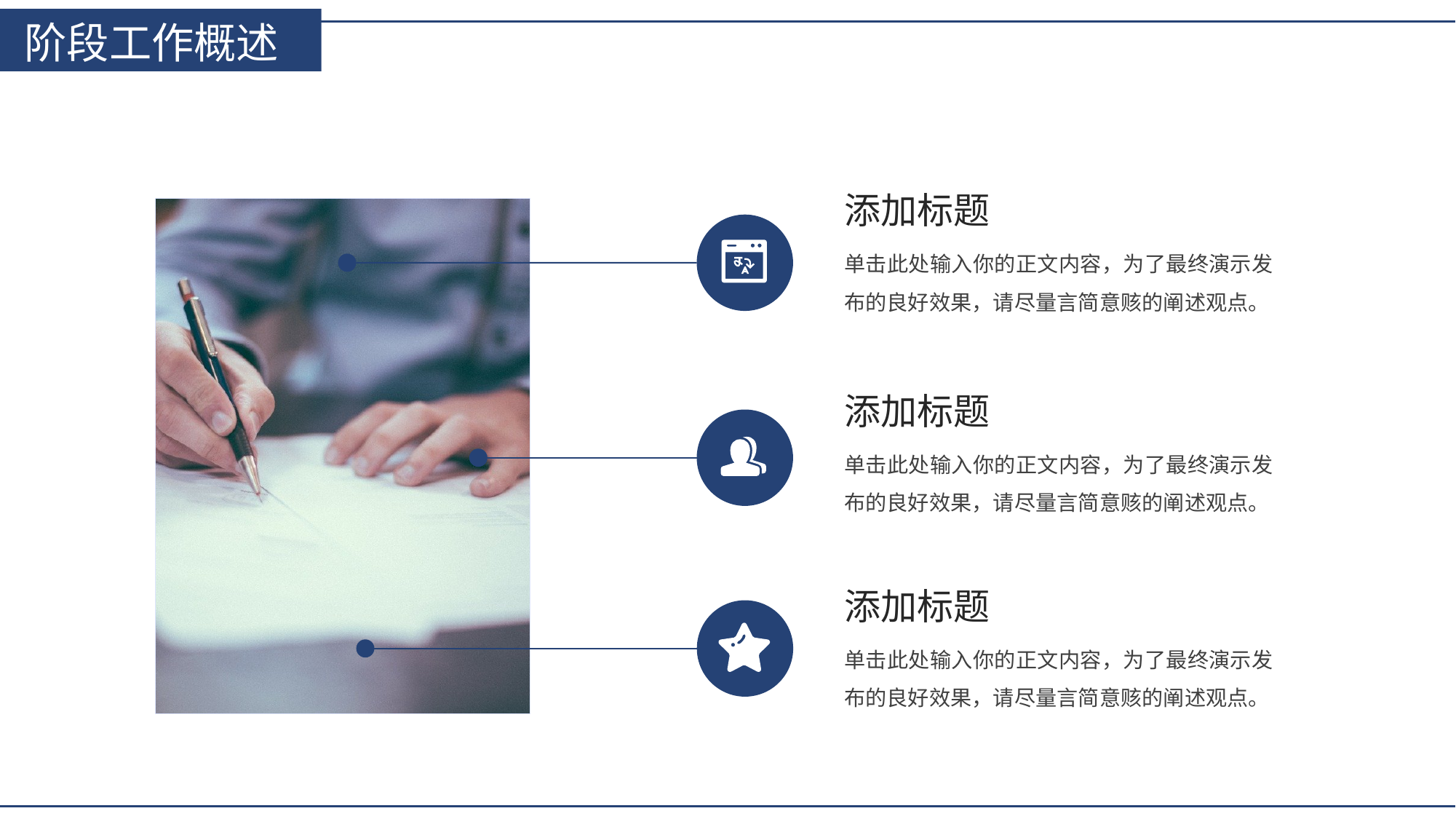

阶段工作概述
添加标题

单击此处输入你的正文内容，为了最终演示发布的良好效果，请尽量言简意赅的阐述观点。

添加标题

单击此处输入你的正文内容，为了最终演示发布的良好效果，请尽量言简意赅的阐述观点。

添加标题

单击此处输入你的正文内容，为了最终演示发布的良好效果，请尽量言简意赅的阐述观点。